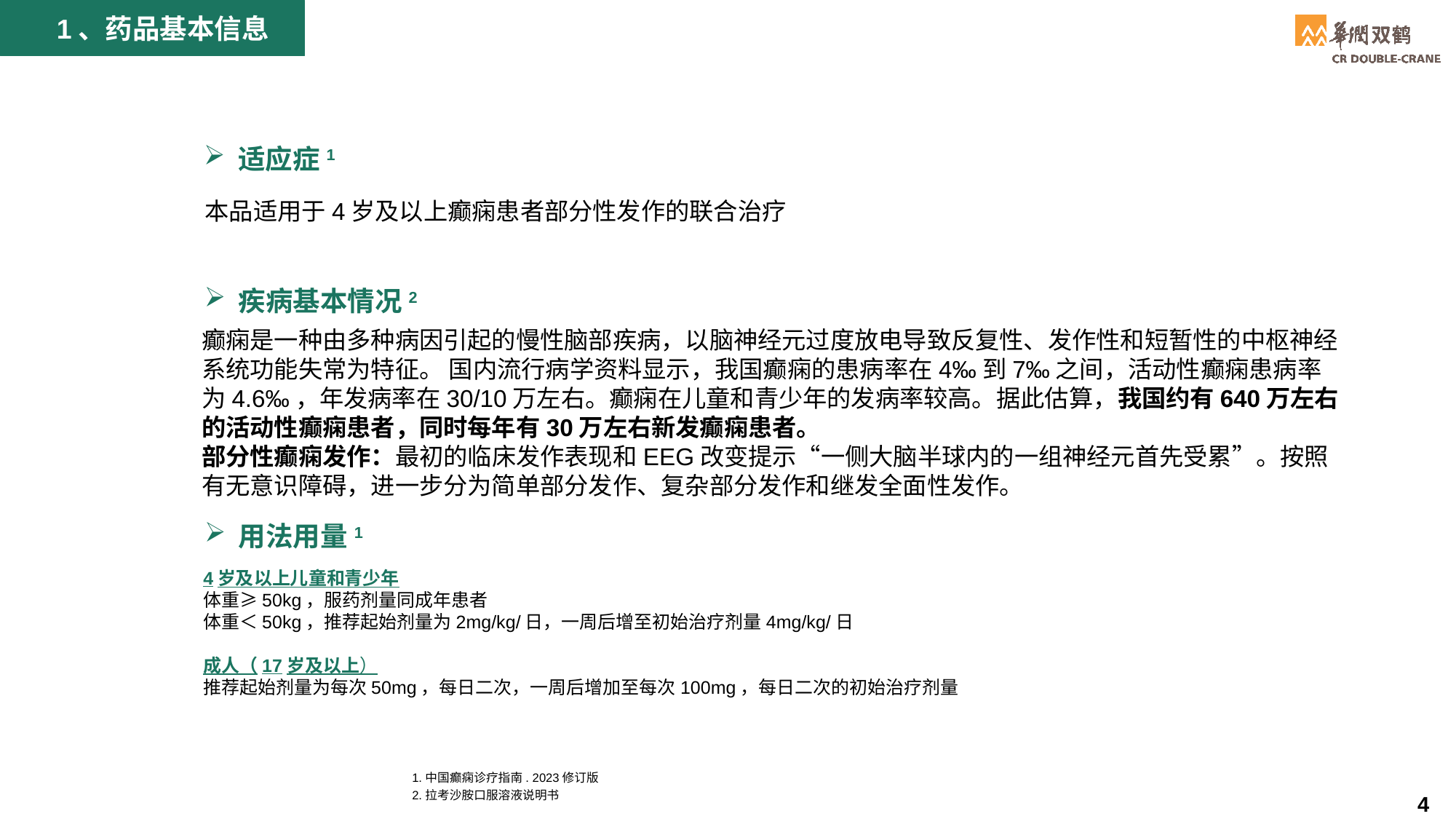

1、药品基本信息
适应症1
本品适用于4岁及以上癫痫患者部分性发作的联合治疗
疾病基本情况2
癫痫是一种由多种病因引起的慢性脑部疾病，以脑神经元过度放电导致反复性、发作性和短暂性的中枢神经系统功能失常为特征。 国内流行病学资料显示，我国癫痫的患病率在4‰到7‰之间，活动性癫痫患病率为4.6‰，年发病率在30/10万左右。癫痫在儿童和青少年的发病率较高。据此估算，我国约有640万左右的活动性癫痫患者，同时每年有30万左右新发癫痫患者。
部分性癫痫发作：最初的临床发作表现和EEG改变提示“一侧大脑半球内的一组神经元首先受累”。按照有无意识障碍，进一步分为简单部分发作、复杂部分发作和继发全面性发作。
用法用量1
4岁及以上儿童和青少年
体重≥50kg，服药剂量同成年患者
体重＜50kg，推荐起始剂量为2mg/kg/日，一周后增至初始治疗剂量4mg/kg/日

成人（17岁及以上）
推荐起始剂量为每次50mg，每日二次，一周后增加至每次100mg，每日二次的初始治疗剂量

1.中国癫痫诊疗指南. 2023修订版
2.拉考沙胺口服溶液说明书